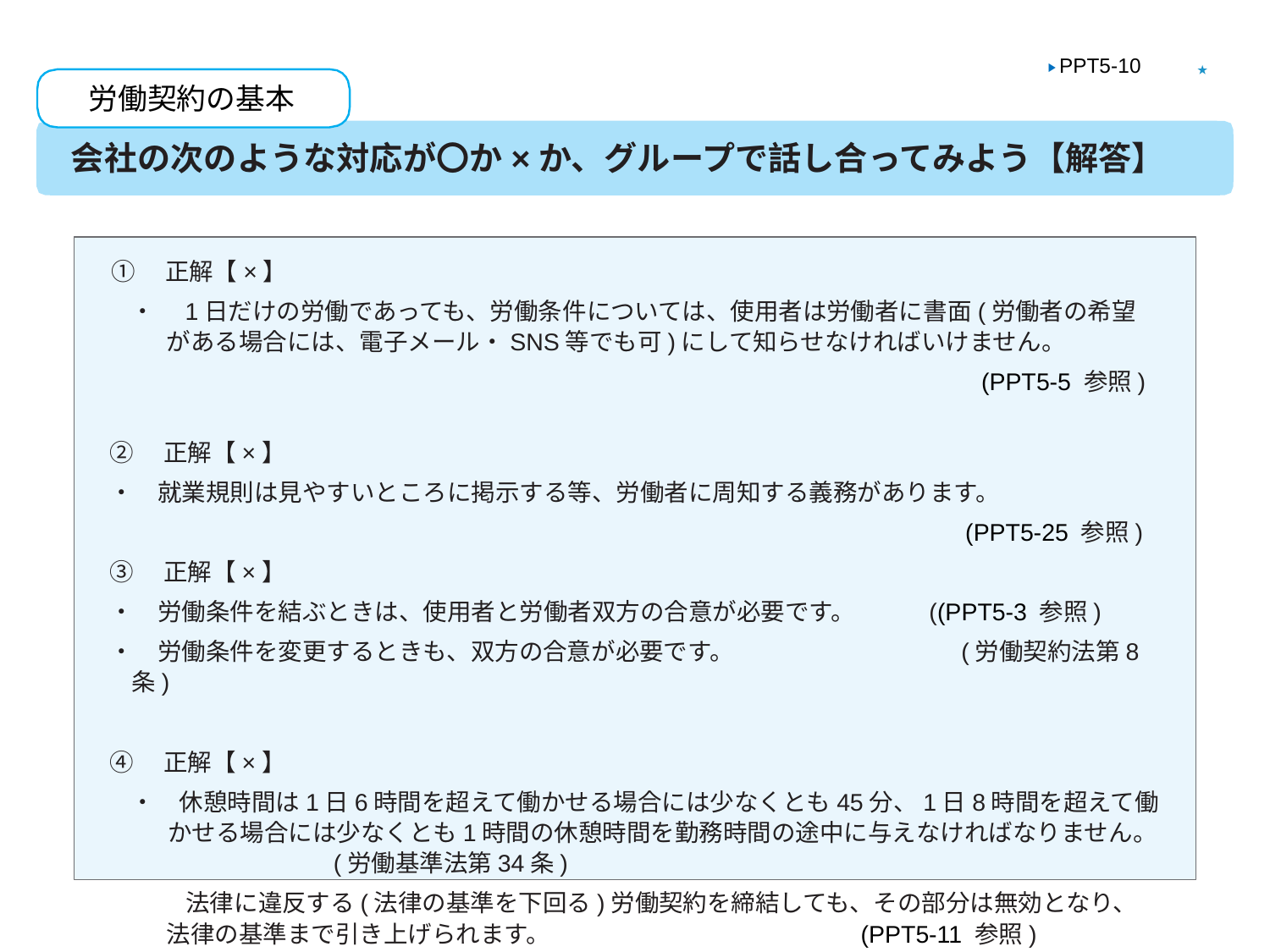

★
▶ PPT5-10

労働契約の基本

会社の次のような対応が〇か×か、グループで話し合ってみよう【解答】

①　正解【×】
・　1日だけの労働であっても、労働条件については、使用者は労働者に書面(労働者の希望がある場合には、電子メール・SNS等でも可)にして知らせなければいけません。
　　　　　　　　　　　　　　　　　　　　　　　　　　　　　　　　　　　(PPT5-5 参照)
②　正解【×】
・　就業規則は見やすいところに掲示する等、労働者に周知する義務があります。
　　　　　　　　　　　　　　　　　　　　　　　　　　　　　　　　　　　 (PPT5-25 参照)
③　正解【×】
・　労働条件を結ぶときは、使用者と労働者双方の合意が必要です。        　((PPT5-3 参照)
・　労働条件を変更するときも、双方の合意が必要です。	     (労働契約法第8条)

④　正解【×】
・　休憩時間は1日6時間を超えて働かせる場合には少なくとも45分、1日8時間を超えて働かせる場合には少なくとも1時間の休憩時間を勤務時間の途中に与えなければなりません。	      (労働基準法第34条)
　　法律に違反する(法律の基準を下回る)労働契約を締結しても、その部分は無効となり、法律の基準まで引き上げられます。                                               　    (PPT5-11 参照)